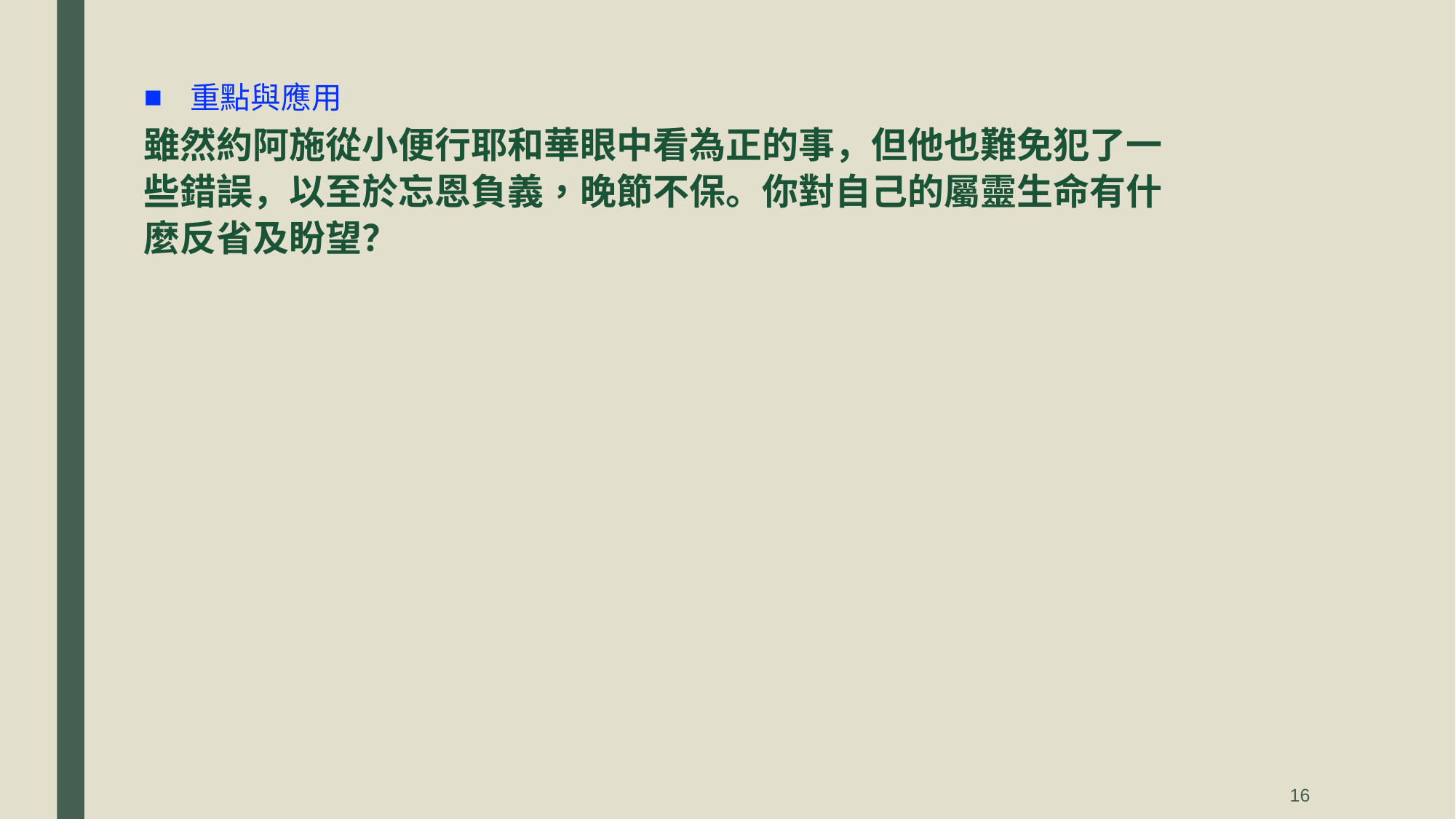

重點與應用
雖然約阿施從小便行耶和華眼中看為正的事，但他也難免犯了一  些錯誤，以至於忘恩負義，晚節不保。你對自己的屬靈生命有什麼反省及盼望？

16